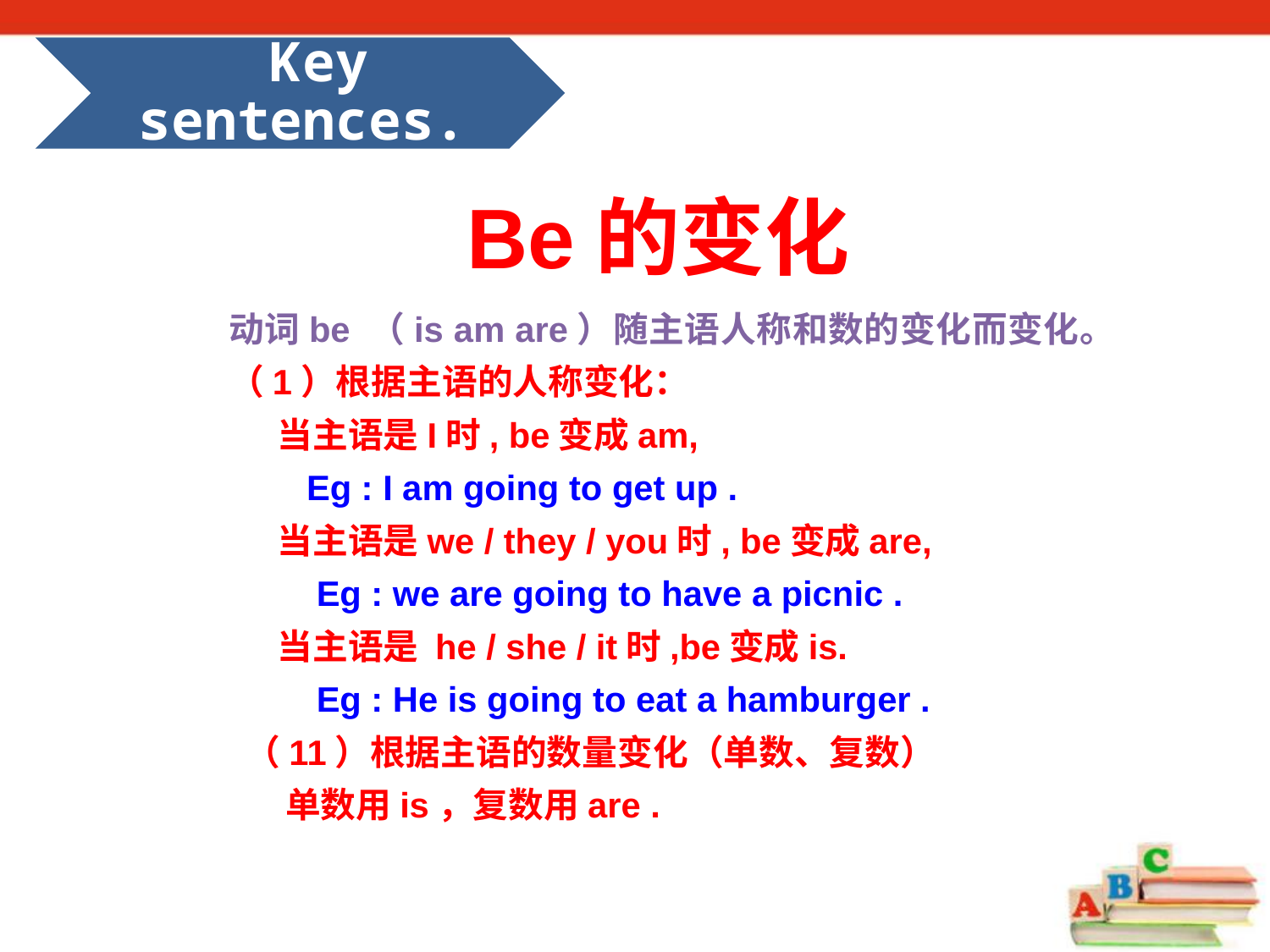

Key sentences.

               Be的变化
动词be （is am are）随主语人称和数的变化而变化。
（1）根据主语的人称变化：
     当主语是I时, be变成am,
        Eg : I am going to get up .
     当主语是we / they / you时, be变成are,
         Eg : we are going to have a picnic .
     当主语是 he / she / it时,be变成is.
         Eg : He is going to eat a hamburger .
 （11）根据主语的数量变化（单数、复数）
      单数用is，复数用are .